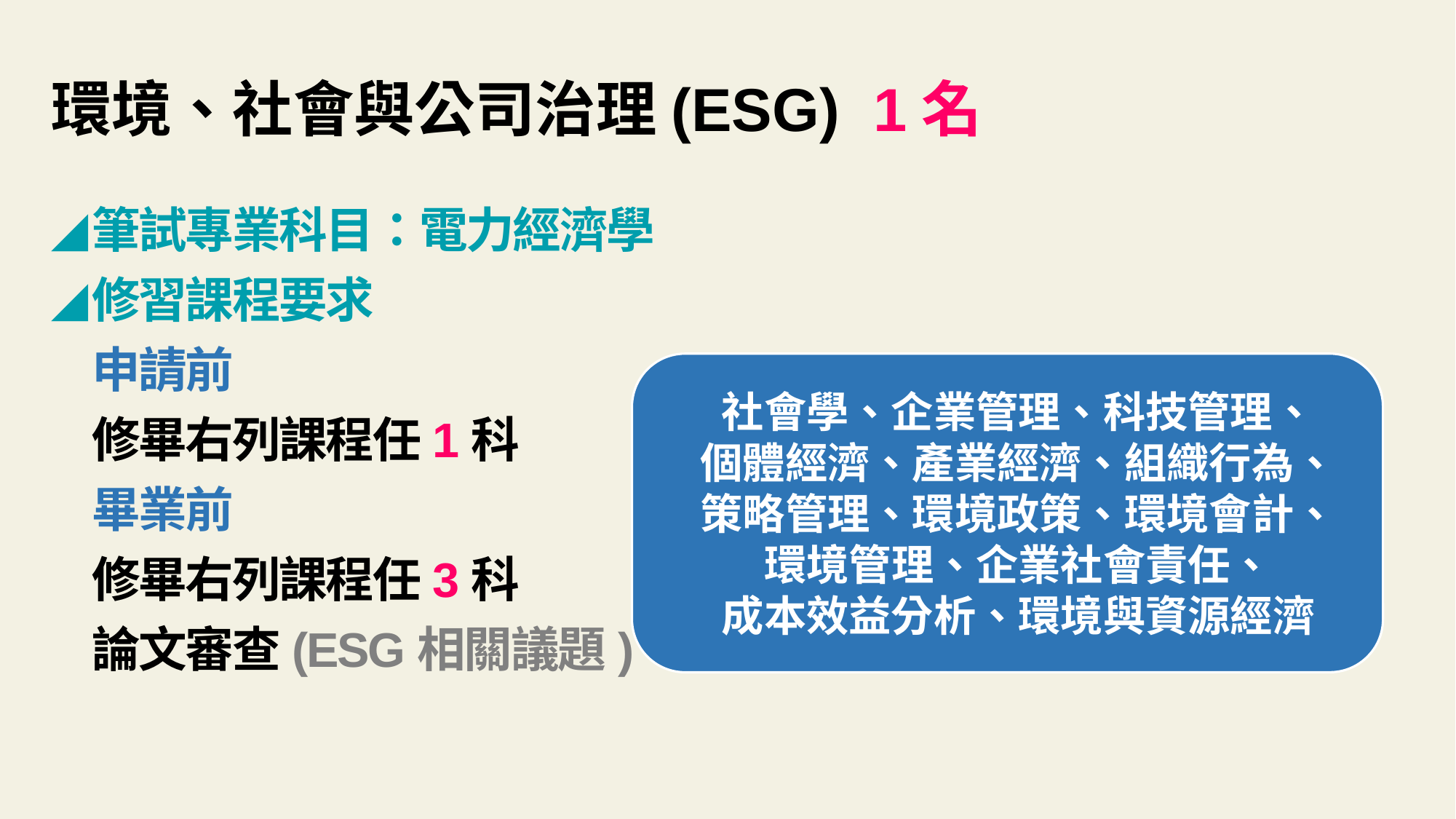

環境、社會與公司治理(ESG)  1名
筆試專業科目：電力經濟學
修習課程要求
申請前
修畢右列課程任1科
畢業前
修畢右列課程任3科
論文審查(ESG相關議題)
社會學、企業管理、科技管理、
個體經濟、產業經濟、組織行為、
策略管理、環境政策、環境會計、
環境管理、企業社會責任、
成本效益分析、環境與資源經濟